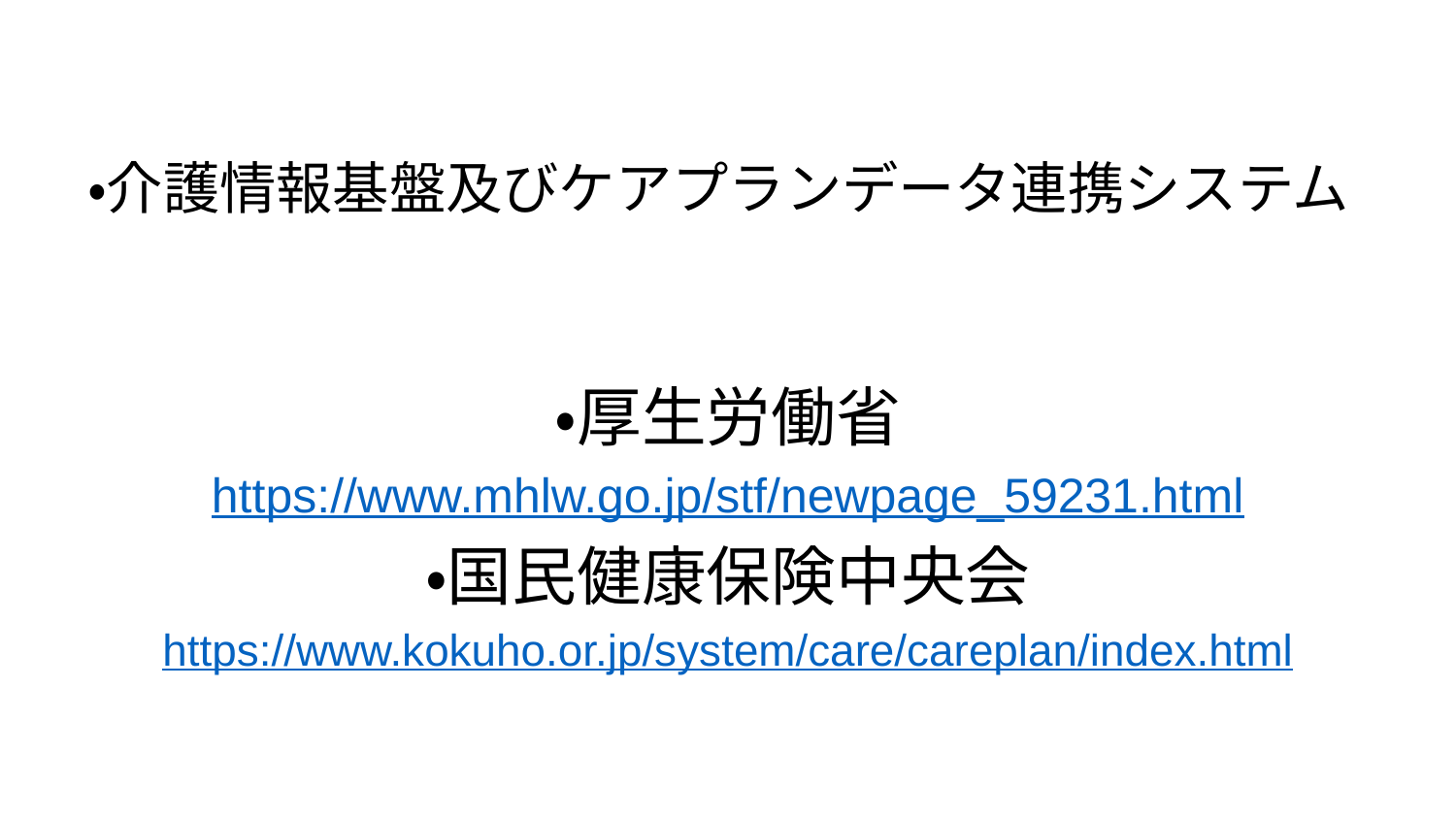

# ・介護情報基盤及びケアプランデータ連携システム
・厚生労働省
https://www.mhlw.go.jp/stf/newpage_59231.html
・国民健康保険中央会
https://www.kokuho.or.jp/system/care/careplan/index.html